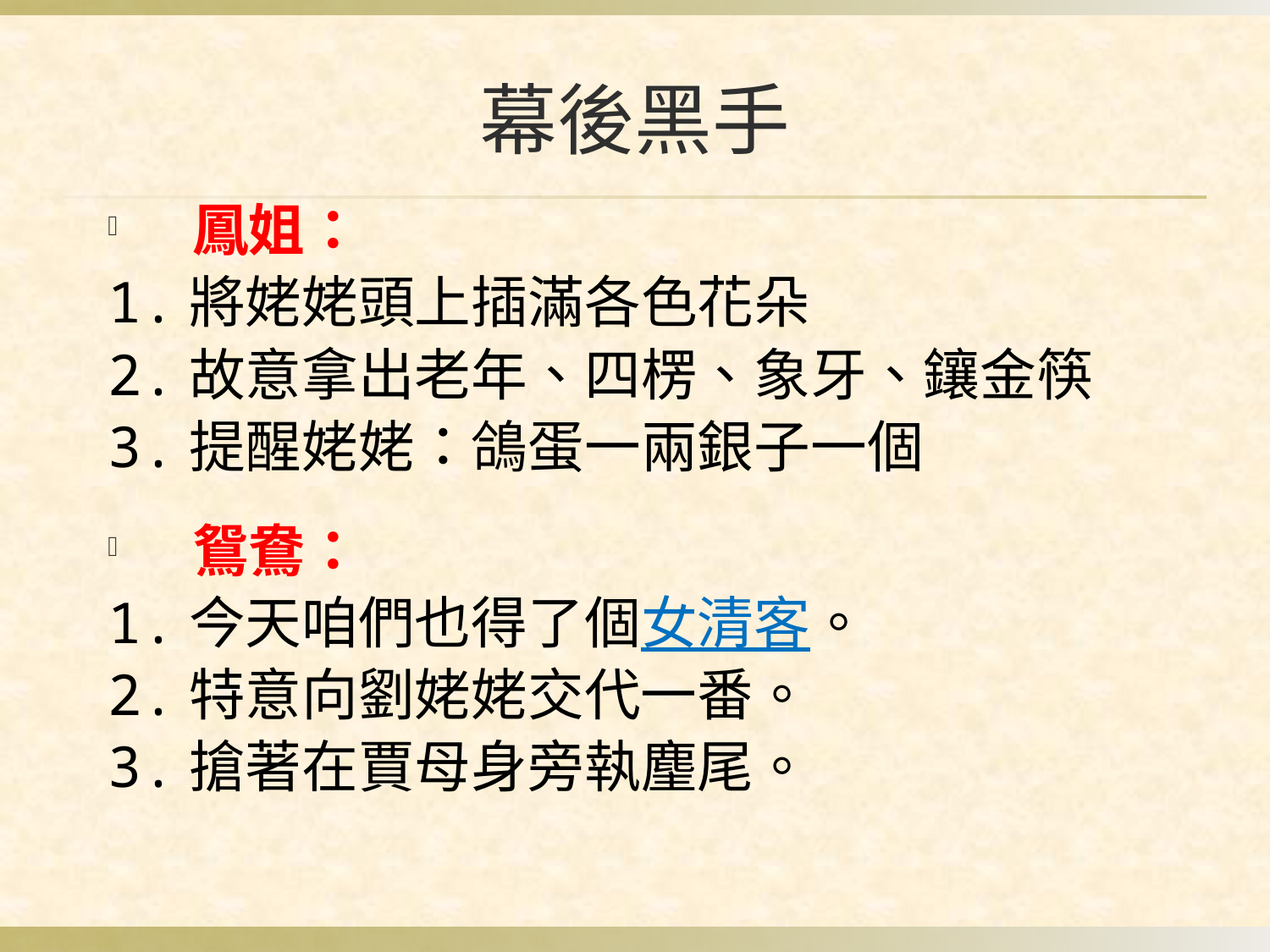

# 幕後黑手
鳳姐：
1.將姥姥頭上插滿各色花朵
2.故意拿出老年、四楞、象牙、鑲金筷
3.提醒姥姥：鴿蛋一兩銀子一個

鴛鴦：
1.今天咱們也得了個女清客。
2.特意向劉姥姥交代一番。
3.搶著在賈母身旁執麈尾。